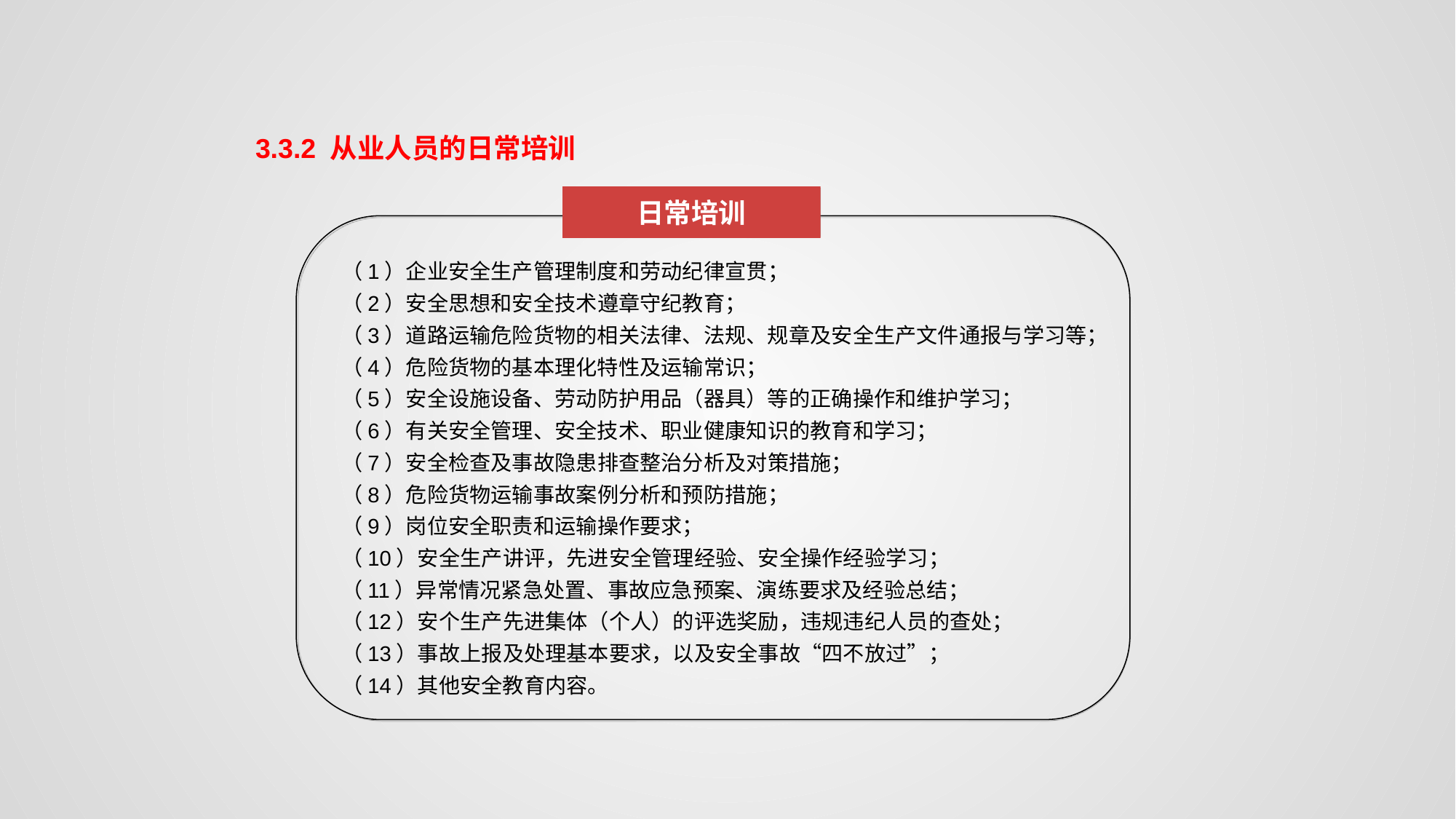

3.3.2 从业人员的日常培训
日常培训

（1）企业安全生产管理制度和劳动纪律宣贯；
（2）安全思想和安全技术遵章守纪教育；
（3）道路运输危险货物的相关法律、法规、规章及安全生产文件通报与学习等；
（4）危险货物的基本理化特性及运输常识；
（5）安全设施设备、劳动防护用品（器具）等的正确操作和维护学习；
（6）有关安全管理、安全技术、职业健康知识的教育和学习；
（7）安全检查及事故隐患排查整治分析及对策措施；
（8）危险货物运输事故案例分析和预防措施；
（9）岗位安全职责和运输操作要求；
（10）安全生产讲评，先进安全管理经验、安全操作经验学习；
（11）异常情况紧急处置、事故应急预案、演练要求及经验总结；
（12）安个生产先进集体（个人）的评选奖励，违规违纪人员的查处；
（13）事故上报及处理基本要求，以及安全事故“四不放过”；
（14）其他安全教育内容。